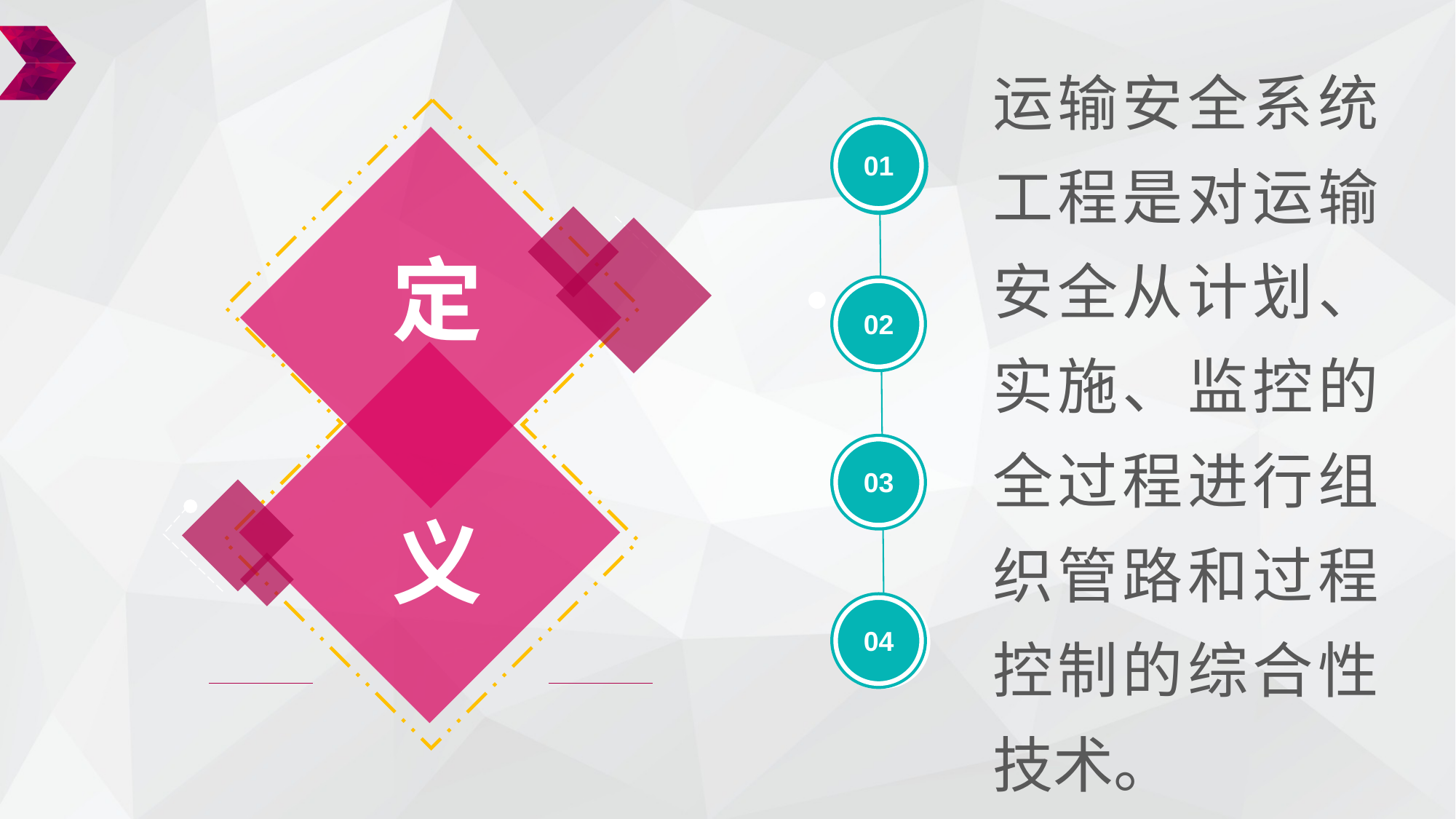

运输安全系统工程是对运输安全从计划、实施、监控的全过程进行组织管路和过程控制的综合性技术。

01

01

定

02

03
义

04

04